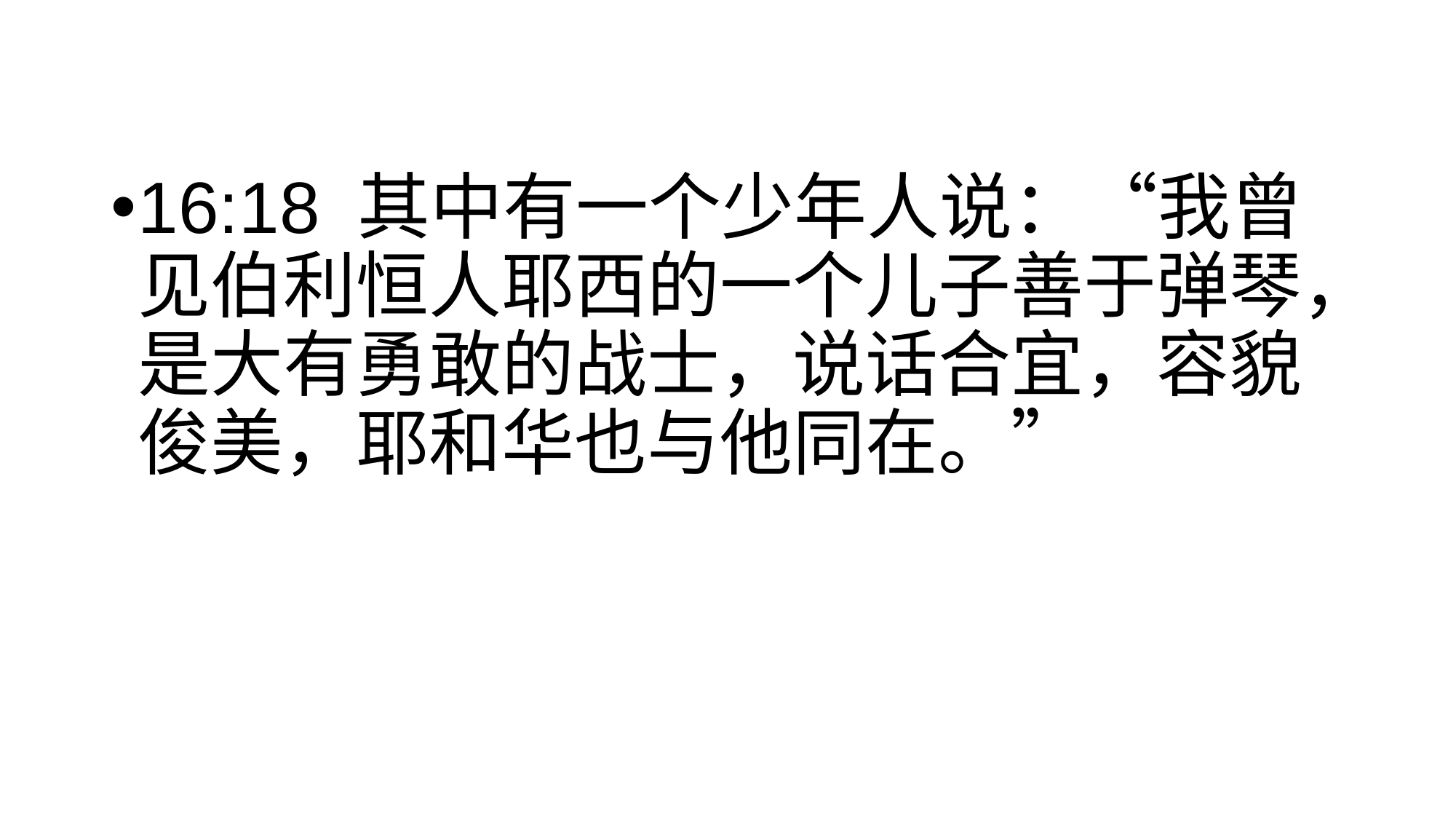

#
16:18 其中有一个少年人说：“我曾见伯利恒人耶西的一个儿子善于弹琴，是大有勇敢的战士，说话合宜，容貌俊美，耶和华也与他同在。”